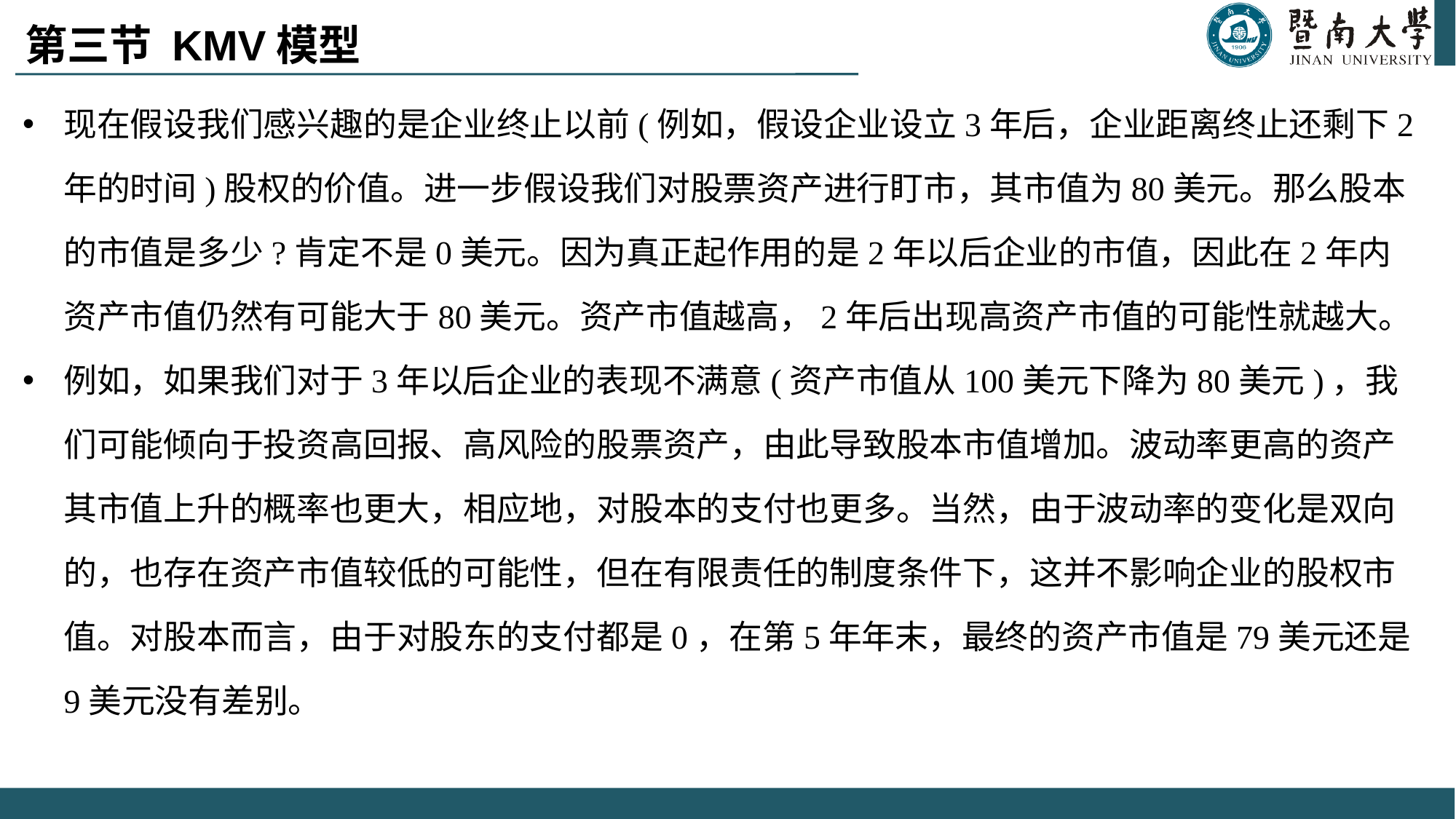

# 第三节 KMV模型
现在假设我们感兴趣的是企业终止以前(例如，假设企业设立3年后，企业距离终止还剩下2年的时间)股权的价值。进一步假设我们对股票资产进行盯市，其市值为80美元。那么股本的市值是多少?肯定不是0美元。因为真正起作用的是2年以后企业的市值，因此在2年内资产市值仍然有可能大于80美元。资产市值越高，2年后出现高资产市值的可能性就越大。
例如，如果我们对于3年以后企业的表现不满意(资产市值从100美元下降为80美元)，我们可能倾向于投资高回报、高风险的股票资产，由此导致股本市值增加。波动率更高的资产其市值上升的概率也更大，相应地，对股本的支付也更多。当然，由于波动率的变化是双向的，也存在资产市值较低的可能性，但在有限责任的制度条件下，这并不影响企业的股权市值。对股本而言，由于对股东的支付都是0，在第5年年末，最终的资产市值是79美元还是9美元没有差别。